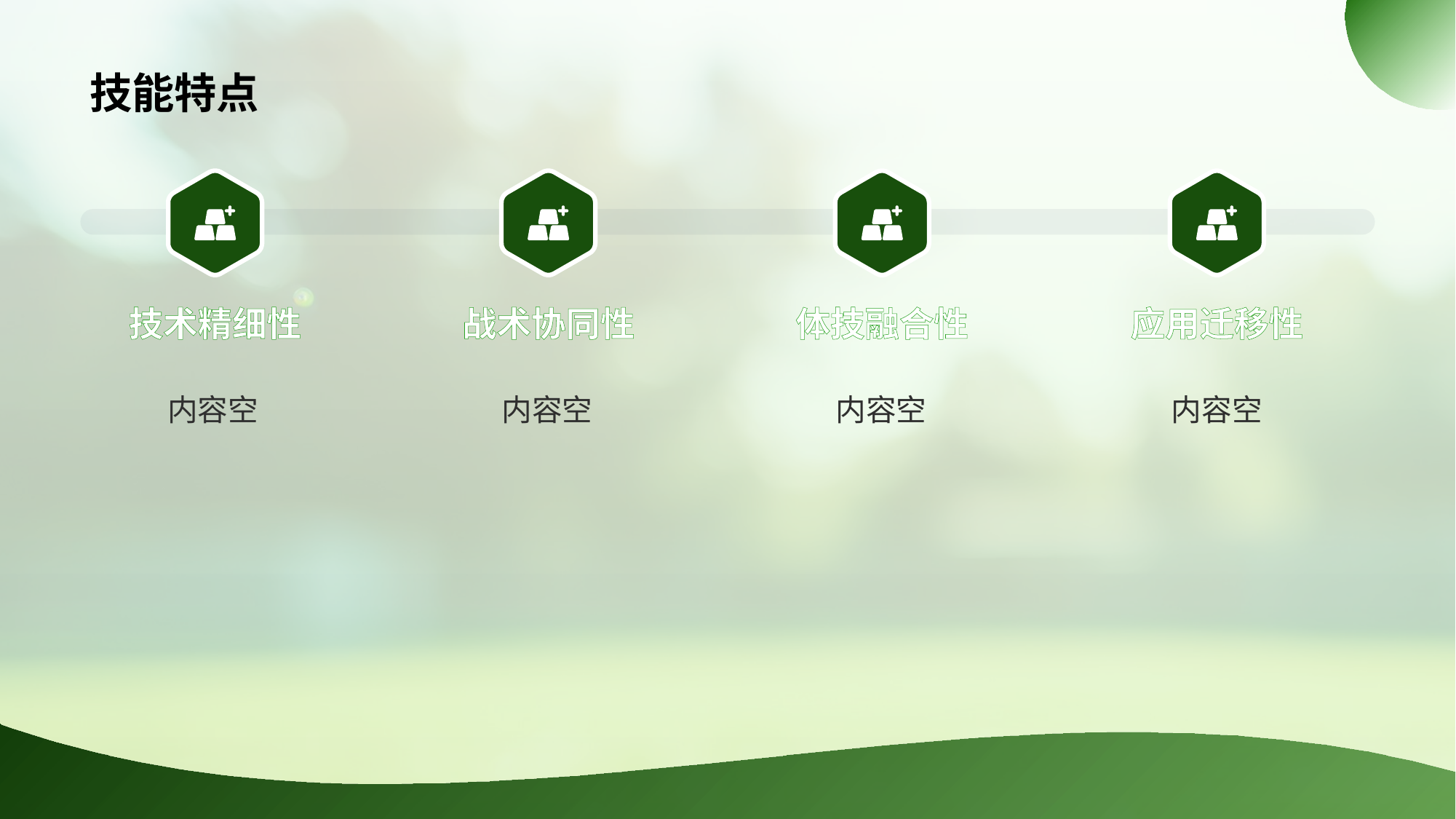

# 技能特点

技术精细性
内容空

战术协同性
内容空

体技融合性
内容空

应用迁移性
内容空